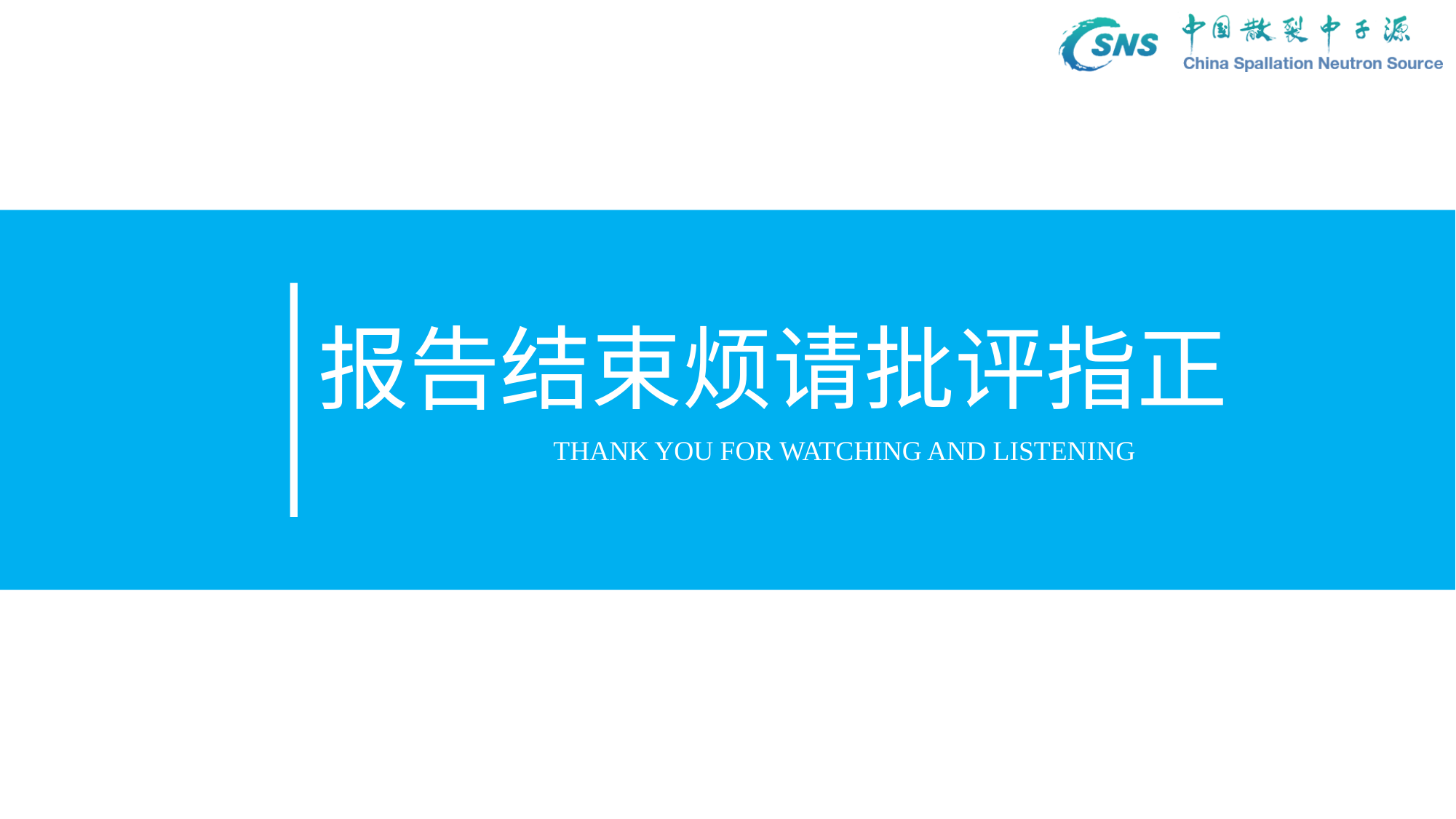

报告结束烦请批评指正
THANK YOU FOR WATCHING AND LISTENING